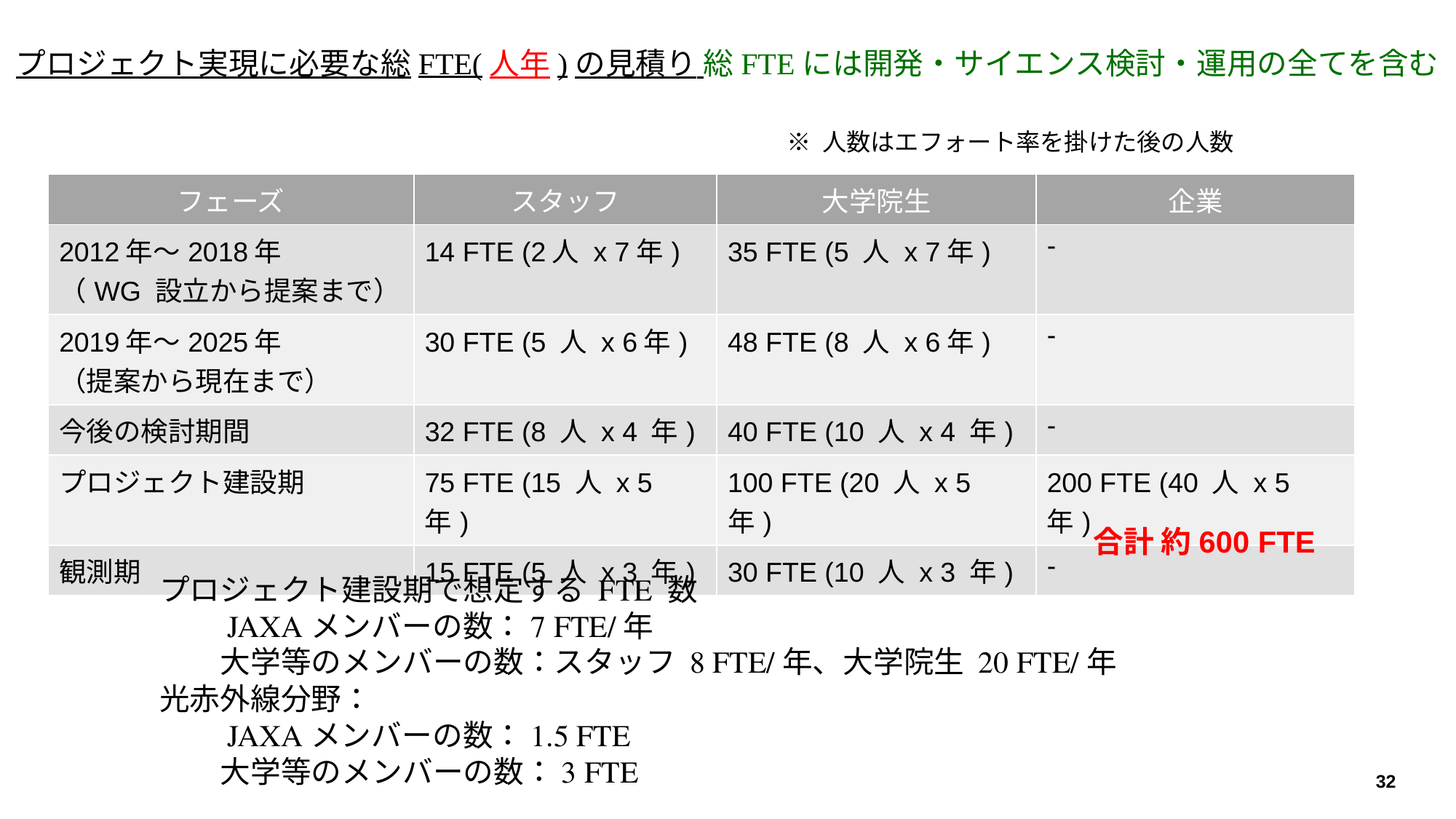

プロジェクト実現に必要な総FTE(人年)の見積り 総FTEには開発・サイエンス検討・運用の全てを含む
※ 人数はエフォート率を掛けた後の人数
| フェーズ | スタッフ | 大学院生 | 企業 |
| --- | --- | --- | --- |
| 2012年〜2018年 （WG 設立から提案まで） | 14 FTE (2人 x 7年) | 35 FTE (5 人 x 7年) | - |
| 2019年〜2025年 （提案から現在まで） | 30 FTE (5 人 x 6年) | 48 FTE (8 人 x 6年) | - |
| 今後の検討期間 | 32 FTE (8 人 x 4 年) | 40 FTE (10 人 x 4 年) | - |
| プロジェクト建設期 | 75 FTE (15 人 x 5 年) | 100 FTE (20 人 x 5 年) | 200 FTE (40 人 x 5 年) |
| 観測期 | 15 FTE (5 人 x 3 年) | 30 FTE (10 人 x 3 年) | - |
合計 約600 FTE
プロジェクト建設期で想定する FTE 数
　　JAXAメンバーの数：7 FTE/年
　　大学等のメンバーの数：スタッフ 8 FTE/年、大学院生 20 FTE/年
光赤外線分野：
　　JAXAメンバーの数：1.5 FTE
　　大学等のメンバーの数：3 FTE
32